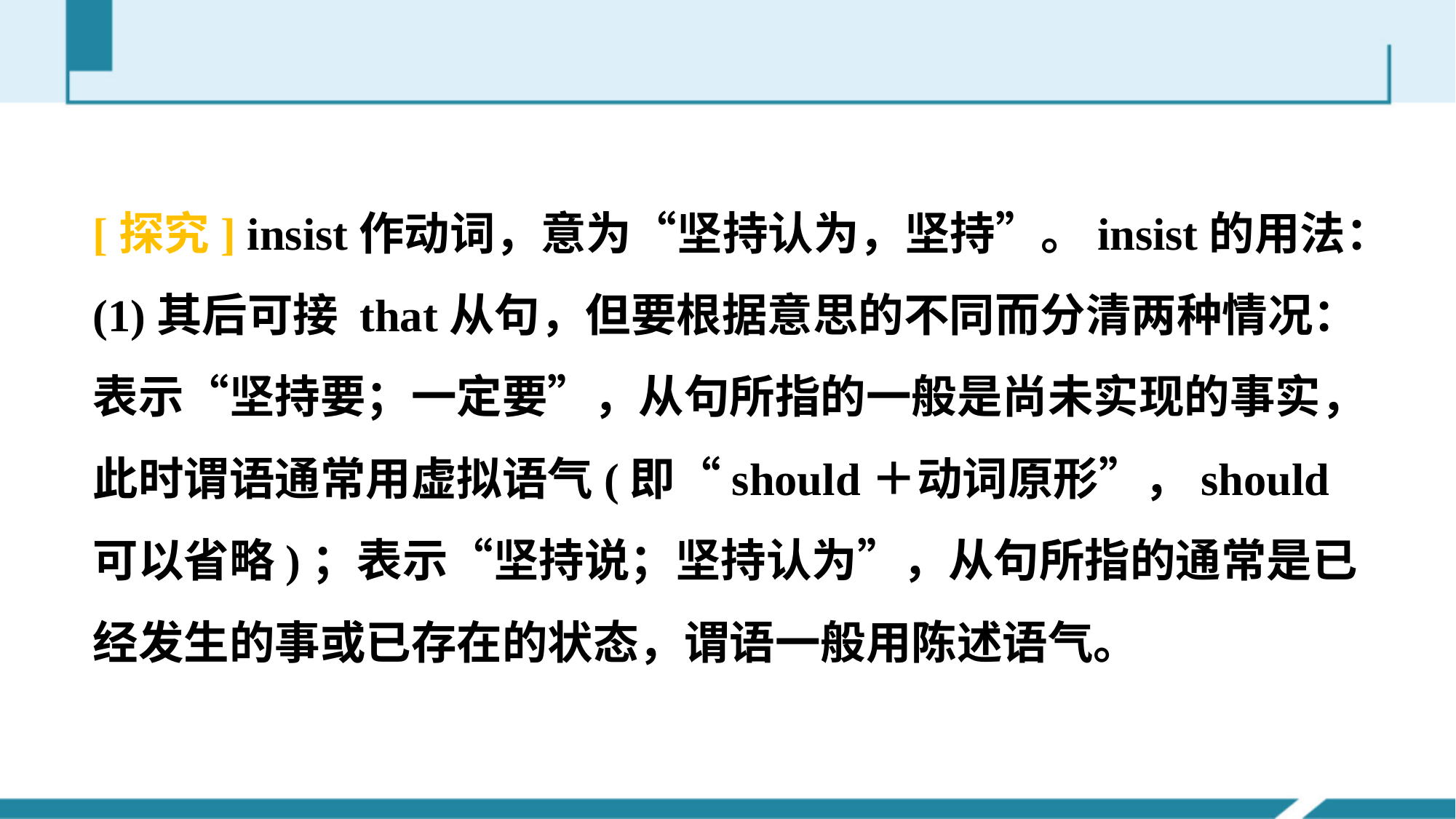

[探究] insist作动词，意为“坚持认为，坚持”。insist的用法：
(1)其后可接 that从句，但要根据意思的不同而分清两种情况：表示“坚持要；一定要”，从句所指的一般是尚未实现的事实，此时谓语通常用虚拟语气(即“should＋动词原形”，should可以省略)；表示“坚持说；坚持认为”，从句所指的通常是已经发生的事或已存在的状态，谓语一般用陈述语气。